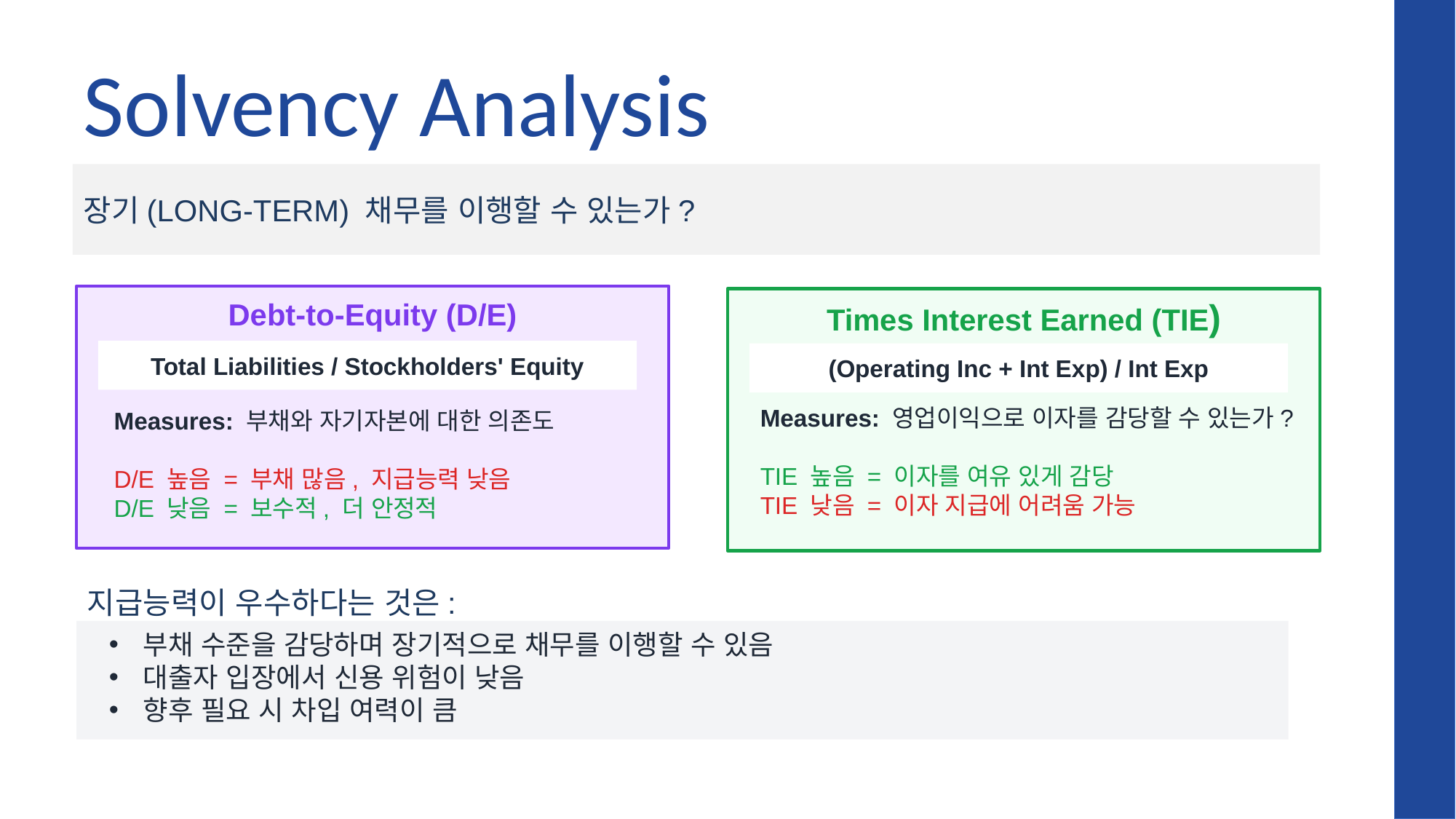

# Solvency Analysis
장기(LONG-TERM) 채무를 이행할 수 있는가?

Debt-to-Equity (D/E)
Times Interest Earned (TIE)

Total Liabilities / Stockholders' Equity
(Operating Inc + Int Exp) / Int Exp
Measures: 영업이익으로 이자를 감당할 수 있는가?

TIE 높음 = 이자를 여유 있게 감당
TIE 낮음 = 이자 지급에 어려움 가능

Measures: 부채와 자기자본에 대한 의존도

D/E 높음 = 부채 많음, 지급능력 낮음
D/E 낮음 = 보수적, 더 안정적

지급능력이 우수하다는 것은:

부채 수준을 감당하며 장기적으로 채무를 이행할 수 있음
대출자 입장에서 신용 위험이 낮음
향후 필요 시 차입 여력이 큼